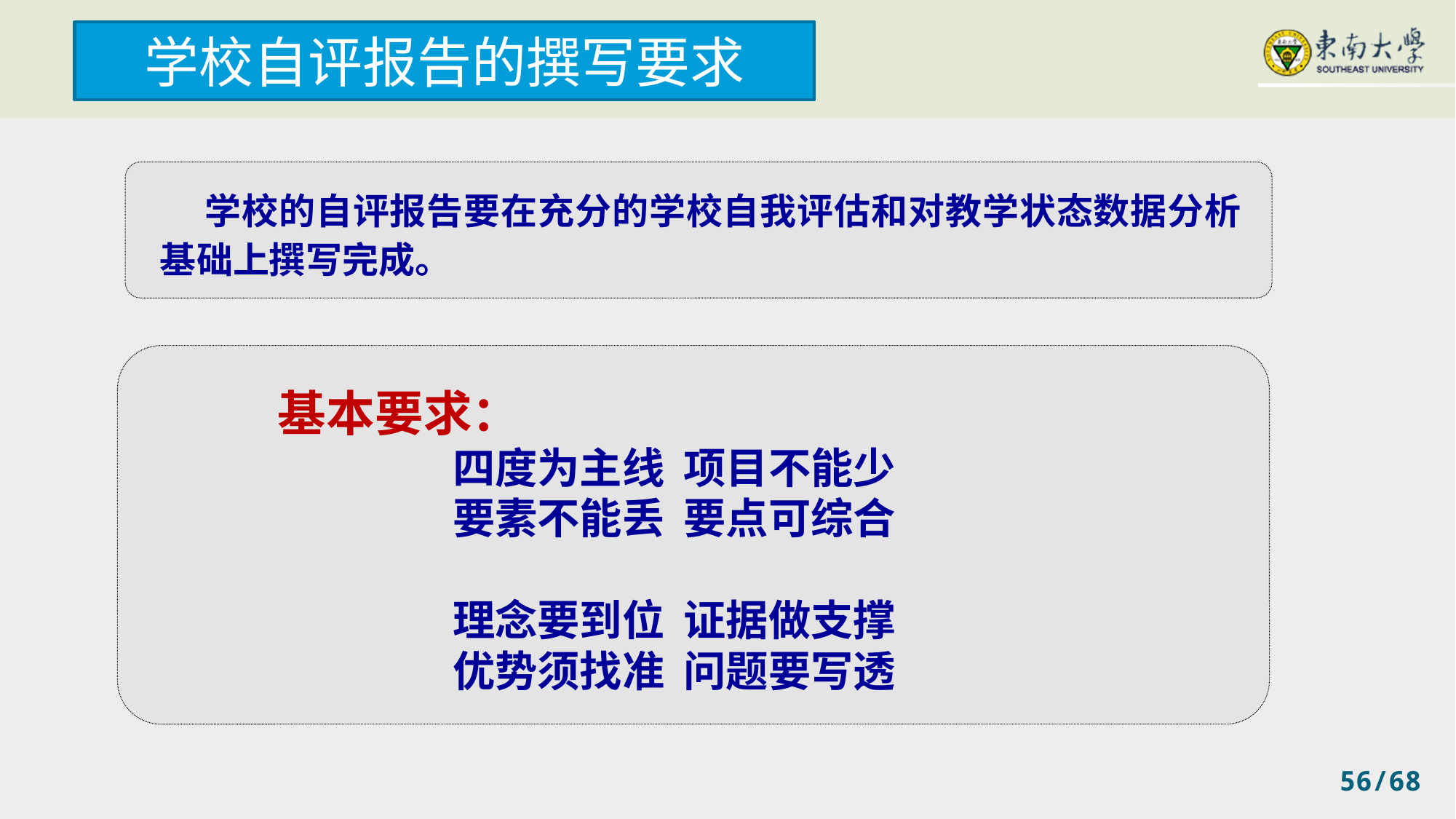

学校自评报告的撰写要求

    学校的自评报告要在充分的学校自我评估和对教学状态数据分析基础上撰写完成。

基本要求：
四度为主线  项目不能少
要素不能丢  要点可综合

理念要到位  证据做支撑
优势须找准  问题要写透